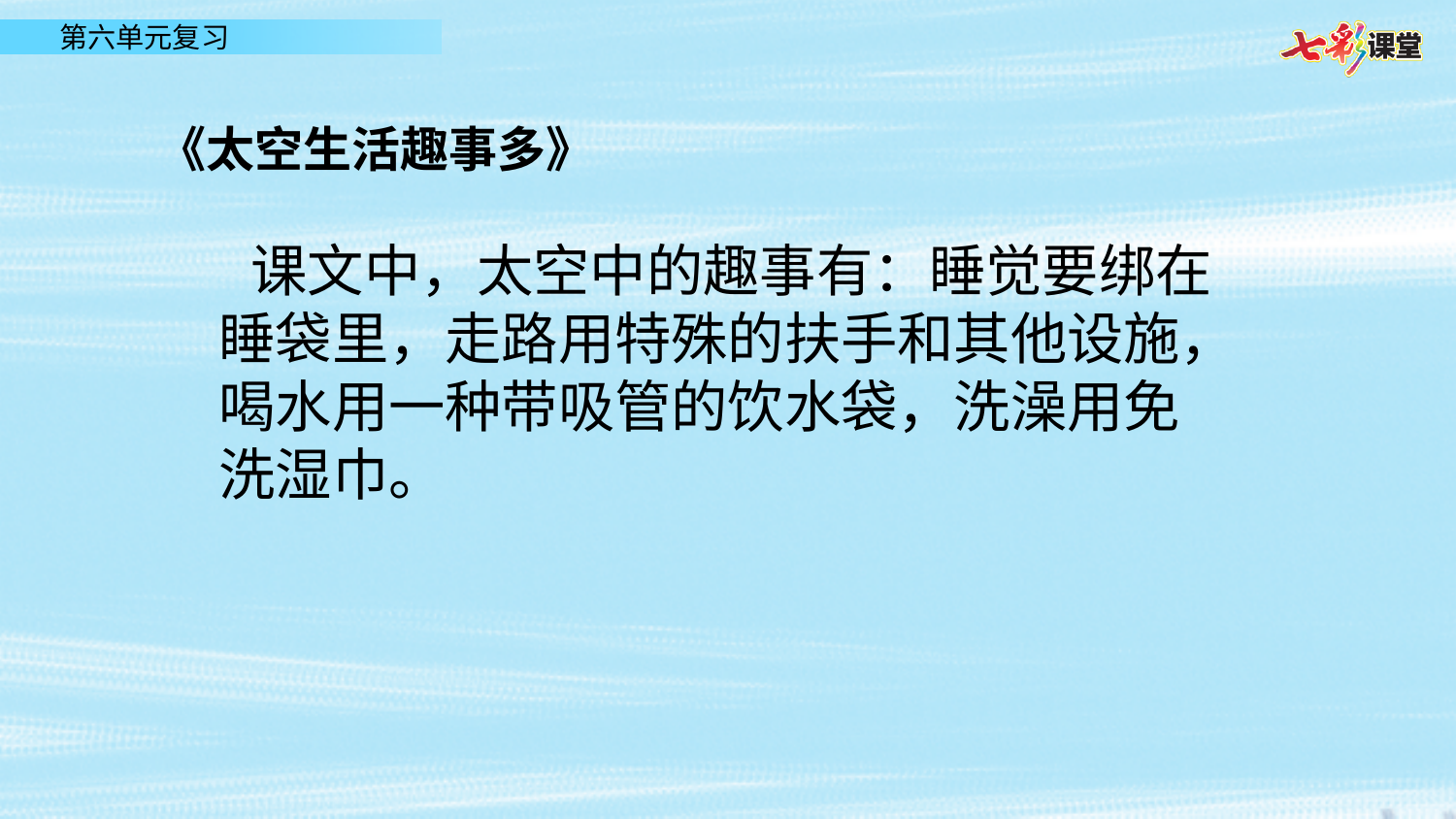

《太空生活趣事多》

       课文中，太空中的趣事有：睡觉要绑在睡袋里，走路用特殊的扶手和其他设施，喝水用一种带吸管的饮水袋，洗澡用免洗湿巾。